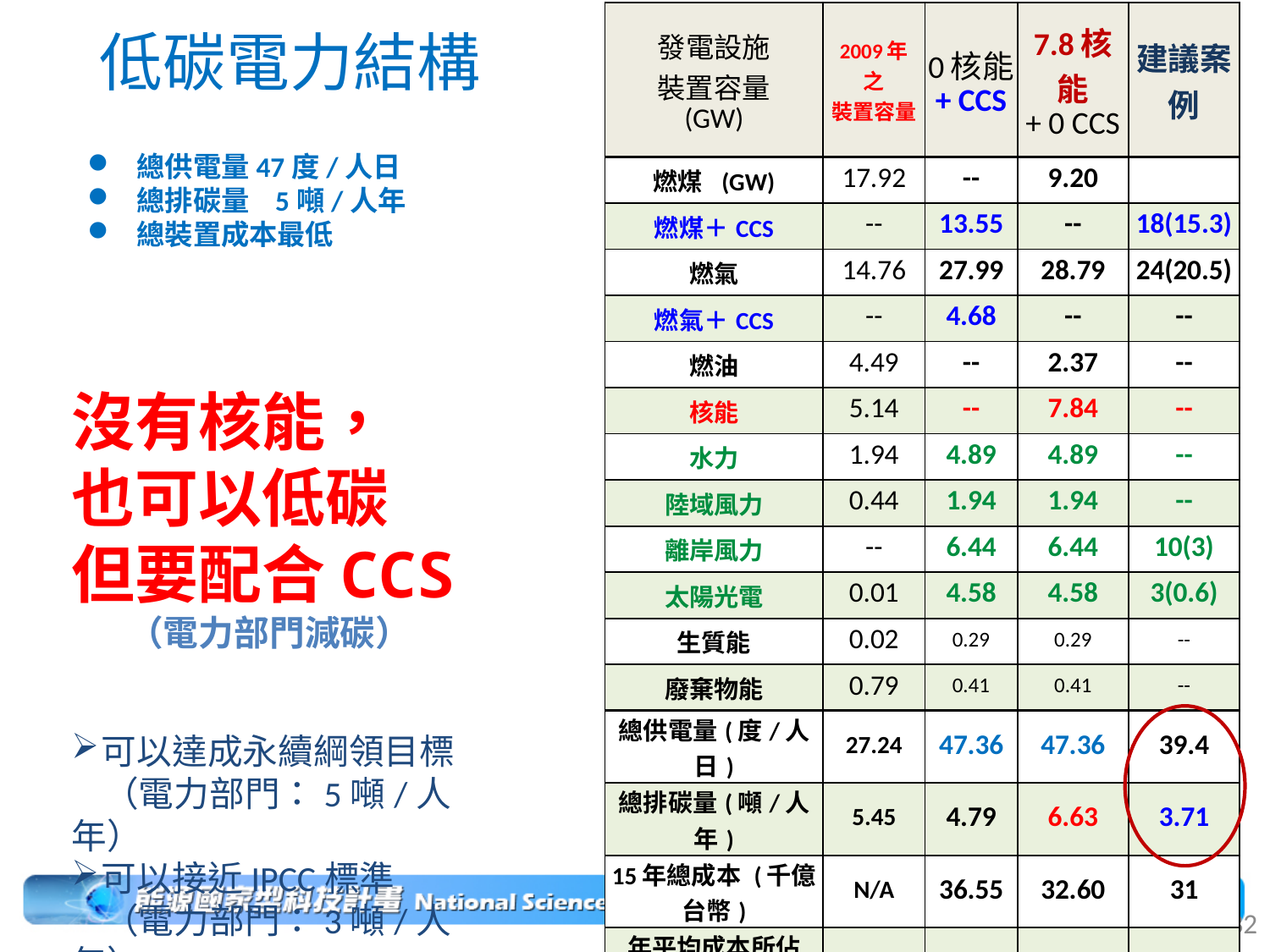

| 發電設施 裝置容量 (GW) | 2009年 之 裝置容量 | 0核能 + CCS | 7.8核能 + 0 CCS | 建議案例 |
| --- | --- | --- | --- | --- |
| 燃煤 (GW) | 17.92 | -- | 9.20 |  |
| 燃煤＋CCS | -- | 13.55 | -- | 18(15.3) |
| 燃氣 | 14.76 | 27.99 | 28.79 | 24(20.5) |
| 燃氣＋CCS | -- | 4.68 | -- | -- |
| 燃油 | 4.49 | -- | 2.37 | -- |
| 核能 | 5.14 | -- | 7.84 | -- |
| 水力 | 1.94 | 4.89 | 4.89 | -- |
| 陸域風力 | 0.44 | 1.94 | 1.94 | -- |
| 離岸風力 | -- | 6.44 | 6.44 | 10(3) |
| 太陽光電 | 0.01 | 4.58 | 4.58 | 3(0.6) |
| 生質能 | 0.02 | 0.29 | 0.29 | -- |
| 廢棄物能 | 0.79 | 0.41 | 0.41 | -- |
| 總供電量(度/人日) | 27.24 | 47.36 | 47.36 | 39.4 |
| 總排碳量(噸/人年) | 5.45 | 4.79 | 6.63 | 3.71 |
| 15年總成本 (千億台幣) | N/A | 36.55 | 32.60 | 31 |
| 年平均成本所佔 2010年GDP之比(%) | N/A | 1.30 | 1.16 |  |
低碳電力結構

  總供電量47度/人日
  總排碳量   5噸/人年
  總裝置成本最低

沒有核能，
也可以低碳
但要配合CCS
      （電力部門減碳）

可以達成永續綱領目標
   （電力部門：5噸/人年）
可以接近IPCC標準
   （電力部門：3噸/人年）